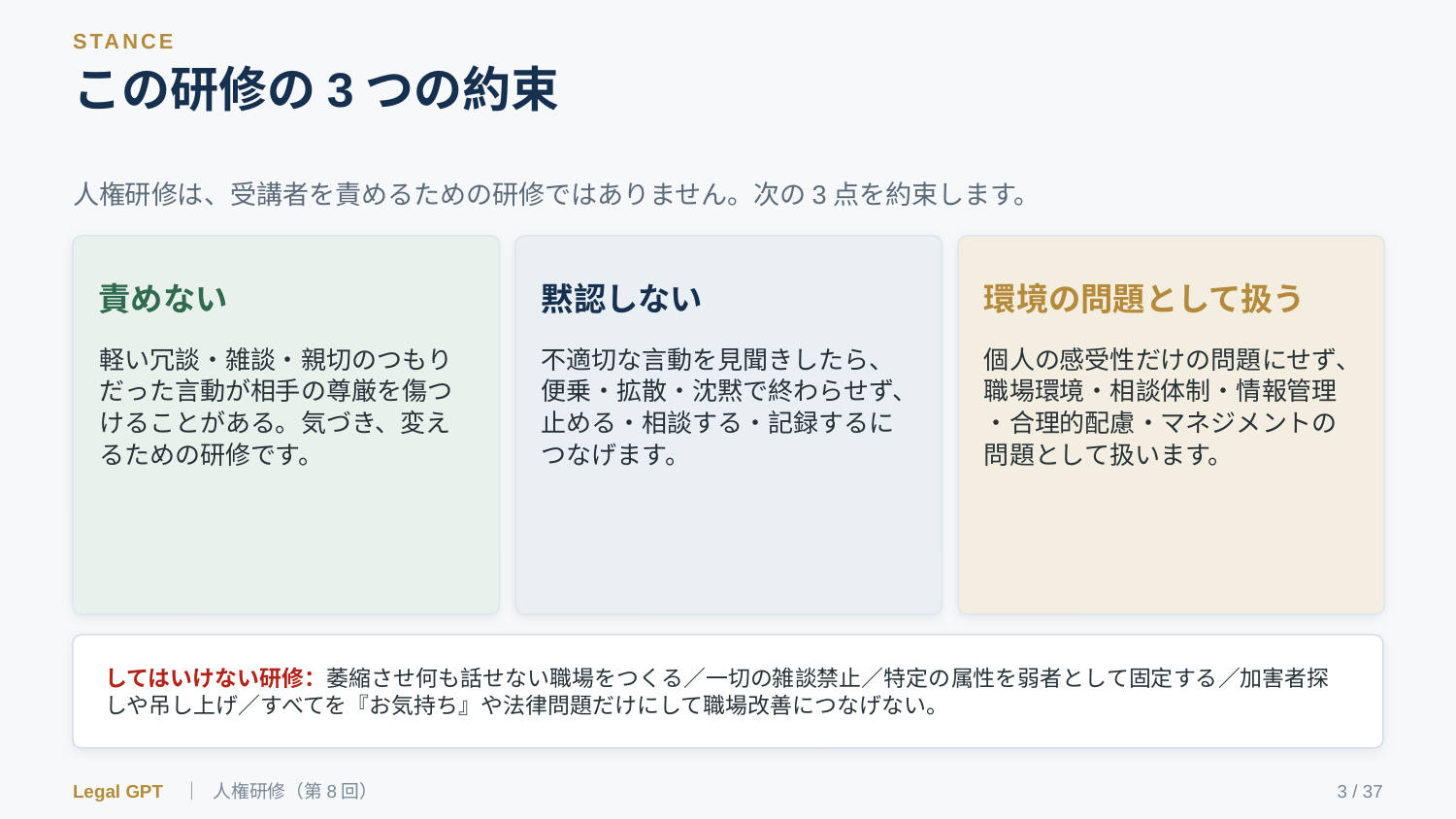

STANCE
この研修の3つの約束
人権研修は、受講者を責めるための研修ではありません。次の3点を約束します。

責めない
黙認しない
環境の問題として扱う
軽い冗談・雑談・親切のつもりだった言動が相手の尊厳を傷つけることがある。気づき、変えるための研修です。
不適切な言動を見聞きしたら、便乗・拡散・沈黙で終わらせず、止める・相談する・記録するにつなげます。
個人の感受性だけの問題にせず、職場環境・相談体制・情報管理・合理的配慮・マネジメントの問題として扱います。

してはいけない研修：萎縮させ何も話せない職場をつくる／一切の雑談禁止／特定の属性を弱者として固定する／加害者探しや吊し上げ／すべてを『お気持ち』や法律問題だけにして職場改善につなげない。
Legal GPT   ｜   人権研修（第8回）
3 / 37